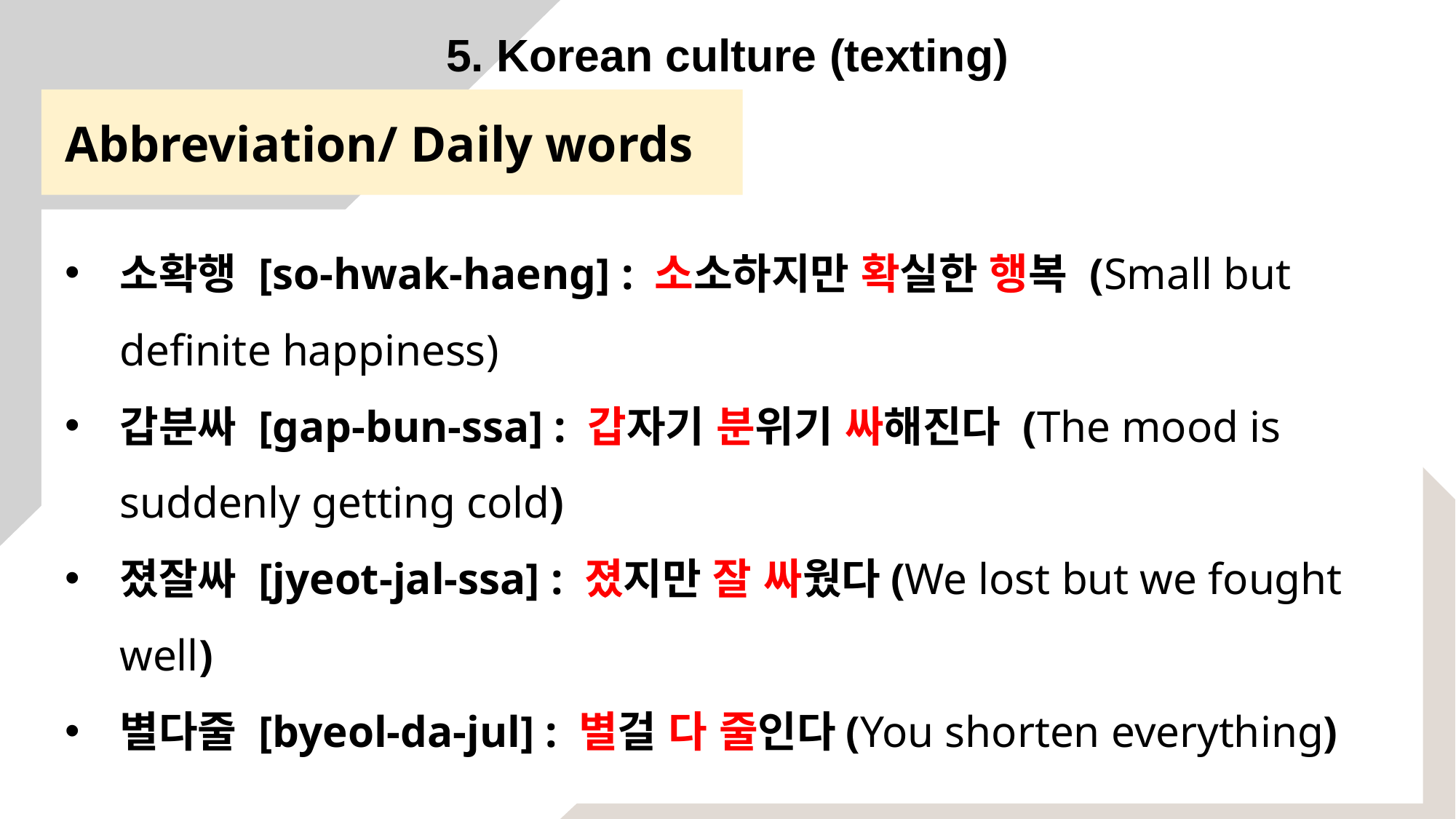

5. Korean culture (texting)

Abbreviation/ Daily words

소확행 [so-hwak-haeng] : 소소하지만 확실한 행복 (Small but definite happiness)
갑분싸 [gap-bun-ssa] : 갑자기 분위기 싸해진다 (The mood is suddenly getting cold)
졌잘싸 [jyeot-jal-ssa] : 졌지만 잘 싸웠다(We lost but we fought well)
별다줄 [byeol-da-jul] : 별걸 다 줄인다(You shorten everything)